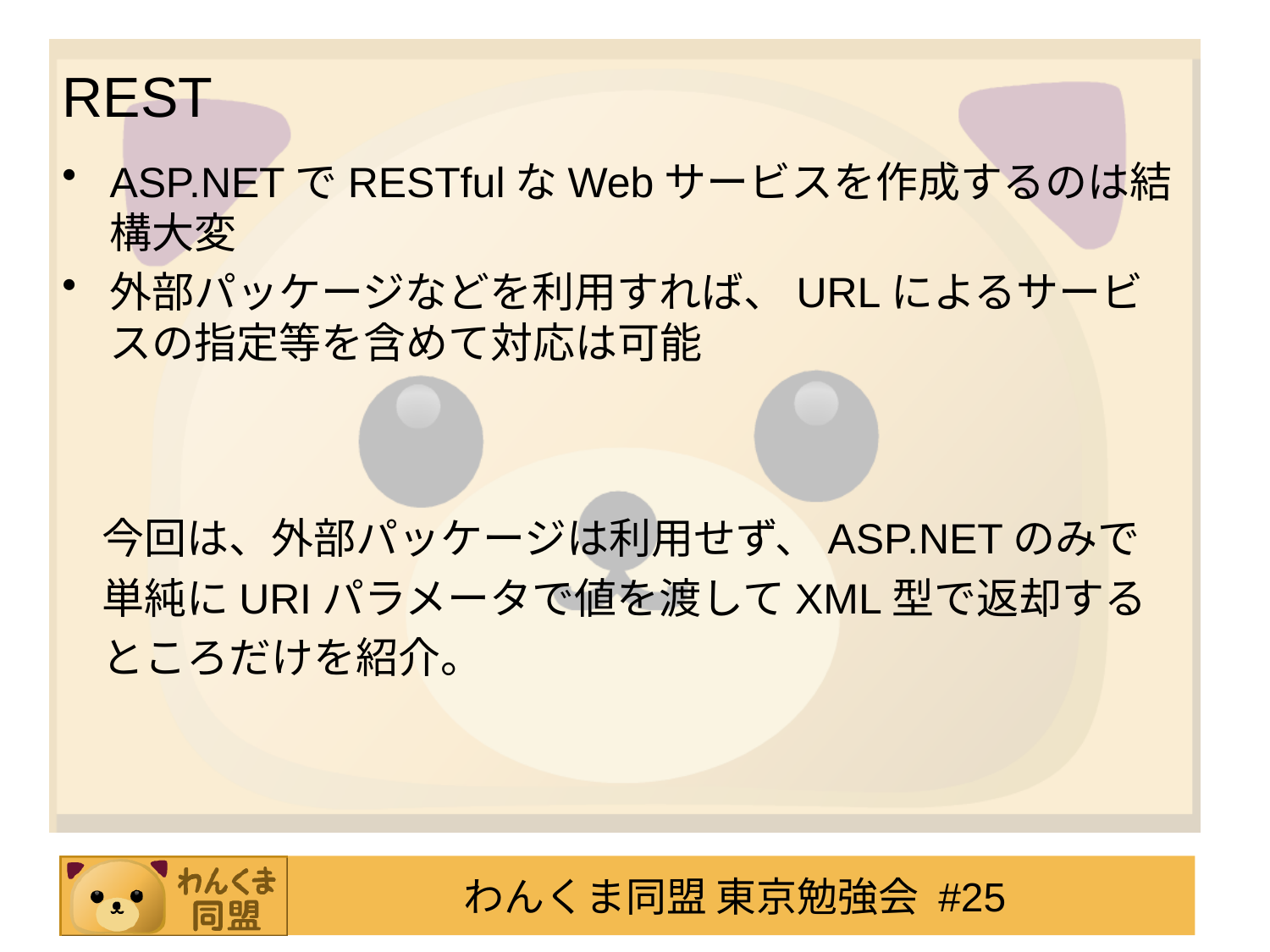

# REST
ASP.NETでRESTfulなWebサービスを作成するのは結構大変
外部パッケージなどを利用すれば、URLによるサービスの指定等を含めて対応は可能
今回は、外部パッケージは利用せず、ASP.NETのみで
単純にURIパラメータで値を渡してXML型で返却する
ところだけを紹介。